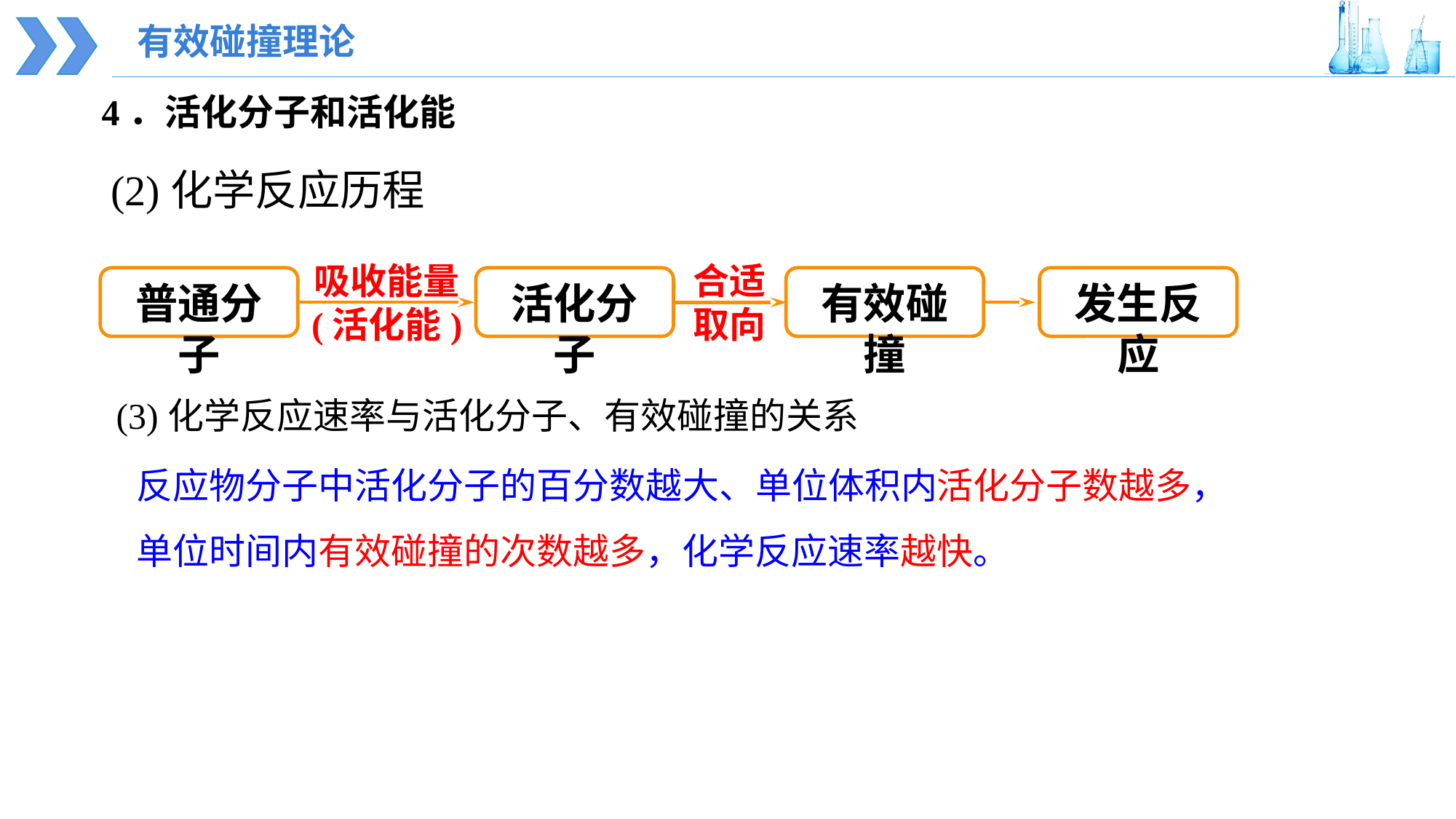

有效碰撞理论
4．活化分子和活化能
(2)化学反应历程
合适取向
有效碰撞
吸收能量
(活化能)
活化分子
发生反应
普通分子
(3)化学反应速率与活化分子、有效碰撞的关系
反应物分子中活化分子的百分数越大、单位体积内活化分子数越多，
单位时间内有效碰撞的次数越多，化学反应速率越快。